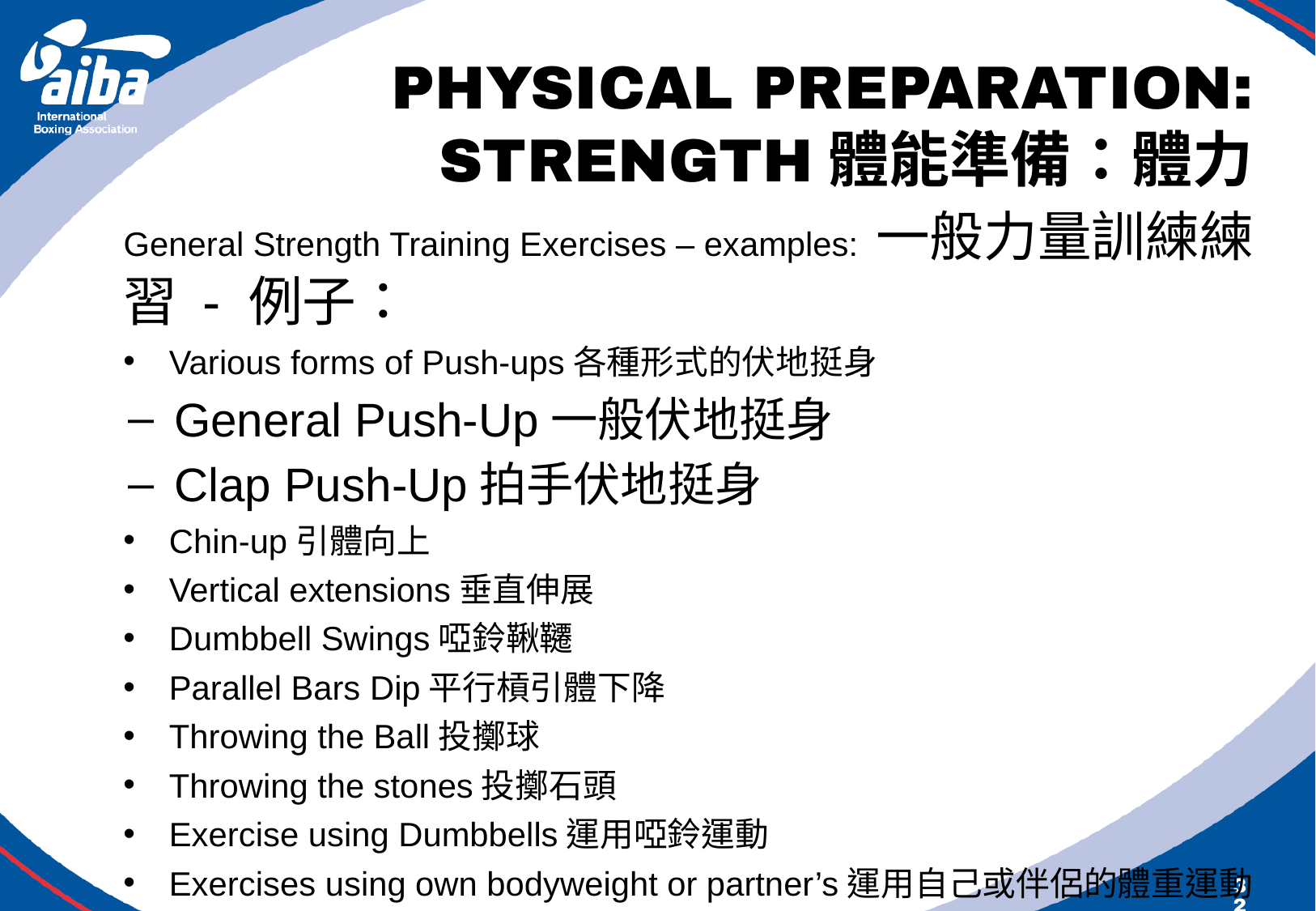

# PHYSICAL PREPARATION: STRENGTH體能準備：體力
General Strength Training Exercises – examples: 一般力量訓練練習 - 例子：
Various forms of Push-ups各種形式的伏地挺身
General Push-Up一般伏地挺身
Clap Push-Up拍手伏地挺身
Chin-up引體向上
Vertical extensions垂直伸展
Dumbbell Swings啞鈴鞦韆
Parallel Bars Dip平行槓引體下降
Throwing the Ball投擲球
Throwing the stones投擲石頭
Exercise using Dumbbells運用啞鈴運動
Exercises using own bodyweight or partner’s運用自己或伴侶的體重運動
Various forms of jumps, multi-jumps各種形式的跳躍、多重跳躍
326